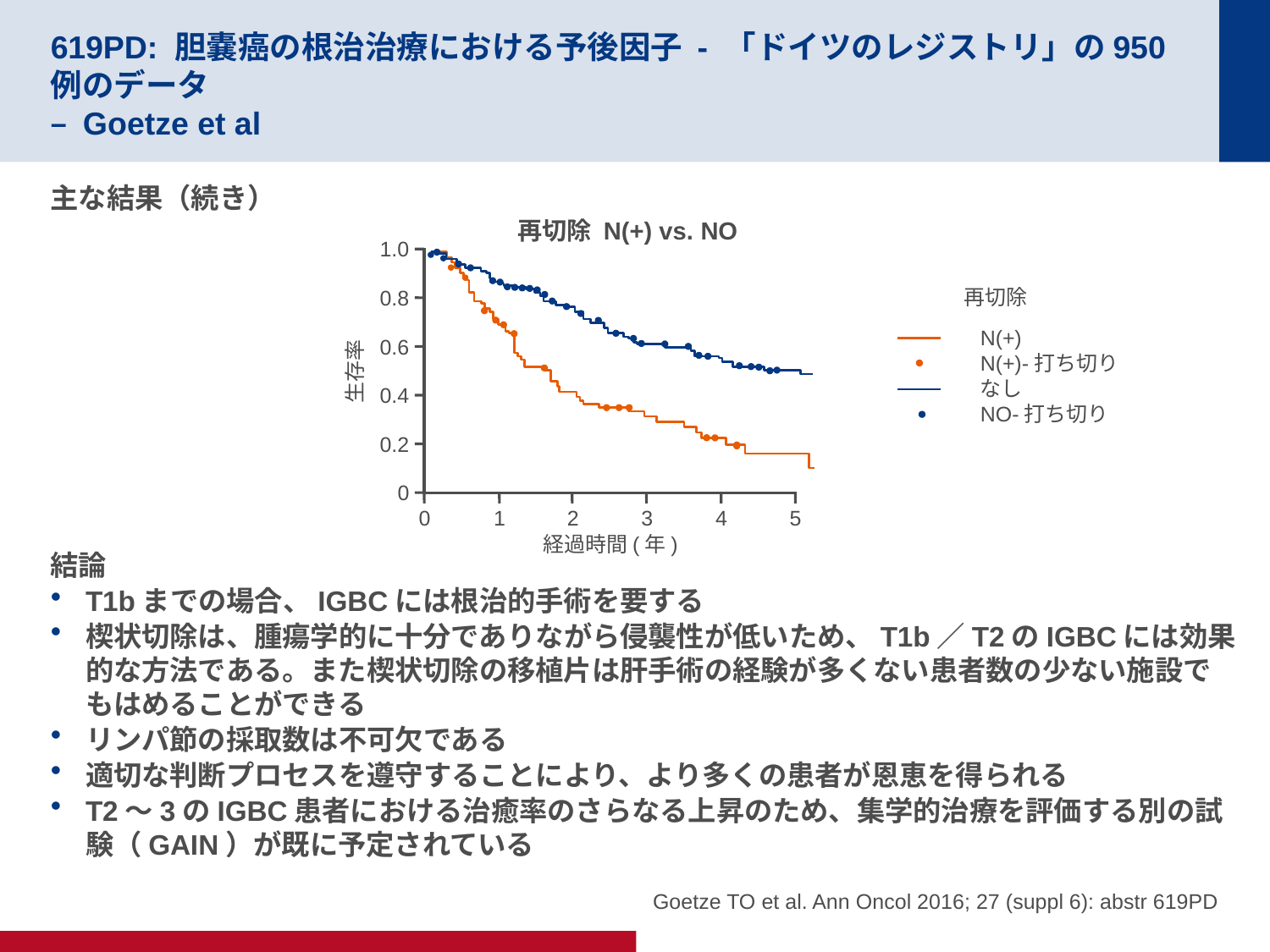

# 619PD: 胆嚢癌の根治治療における予後因子 - 「ドイツのレジストリ」の950例のデータ – Goetze et al
主な結果（続き）

結論
T1bまでの場合、IGBCには根治的手術を要する
楔状切除は、腫瘍学的に十分でありながら侵襲性が低いため、T1b／T2のIGBCには効果的な方法である。また楔状切除の移植片は肝手術の経験が多くない患者数の少ない施設でもはめることができる
リンパ節の採取数は不可欠である
適切な判断プロセスを遵守することにより、より多くの患者が恩恵を得られる
T2～3のIGBC患者における治癒率のさらなる上昇のため、集学的治療を評価する別の試験（GAIN）が既に予定されている
再切除 N(+) vs. NO
1.0

0.8
0.6
生存率
0.4
0.2
0
0
1
2
3
4
5
経過時間(年)

再切除
N(+)
N(+)-打ち切り
なし
NO-打ち切り

 Goetze TO et al. Ann Oncol 2016; 27 (suppl 6): abstr 619PD